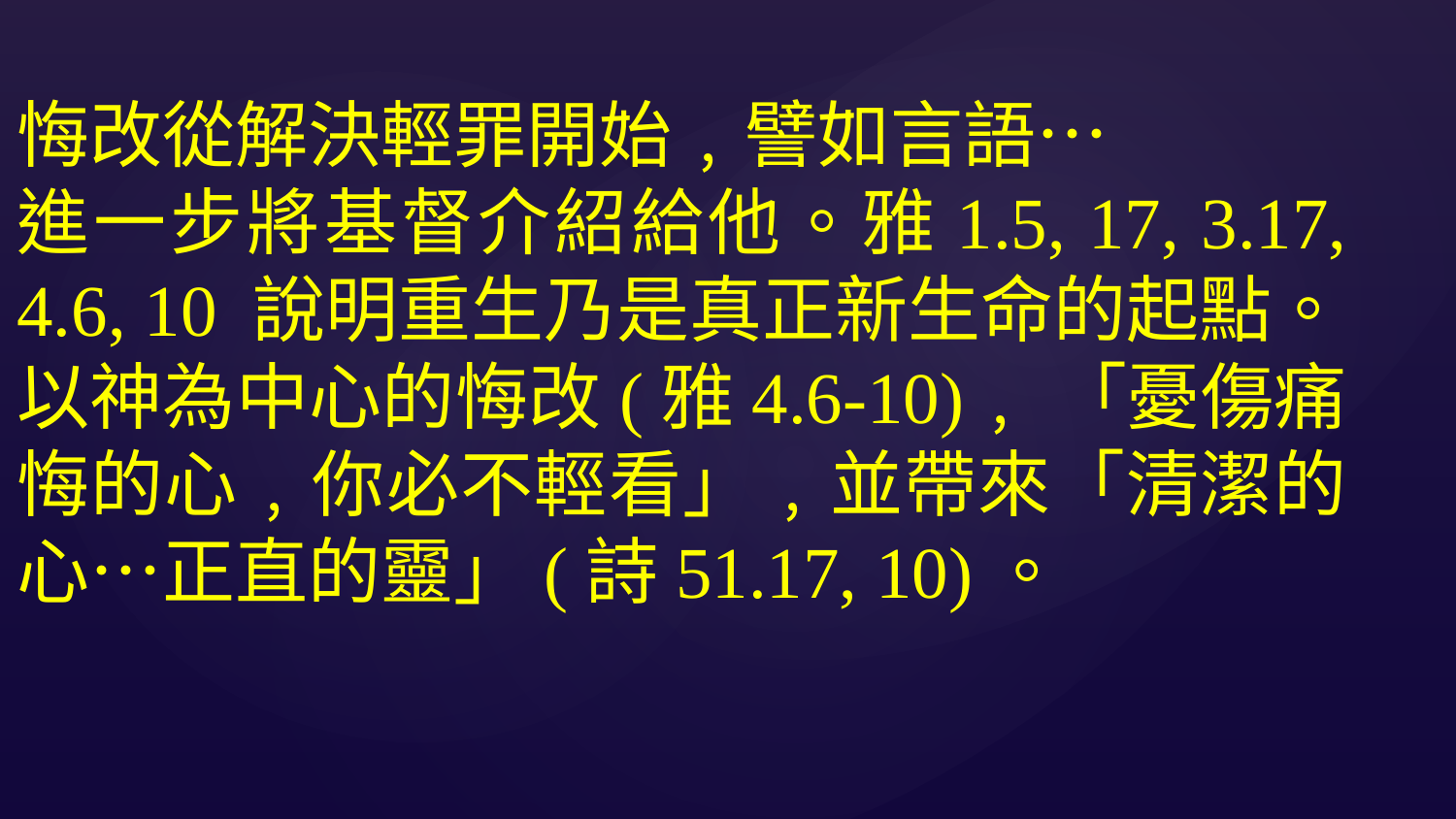

悔改從解決輕罪開始﹐譬如言語…
進一步將基督介紹給他。雅1.5, 17, 3.17, 4.6, 10 說明重生乃是真正新生命的起點。
以神為中心的悔改(雅4.6-10)﹐「憂傷痛悔的心﹐你必不輕看」﹐並帶來「清潔的心…正直的靈」(詩51.17, 10)。